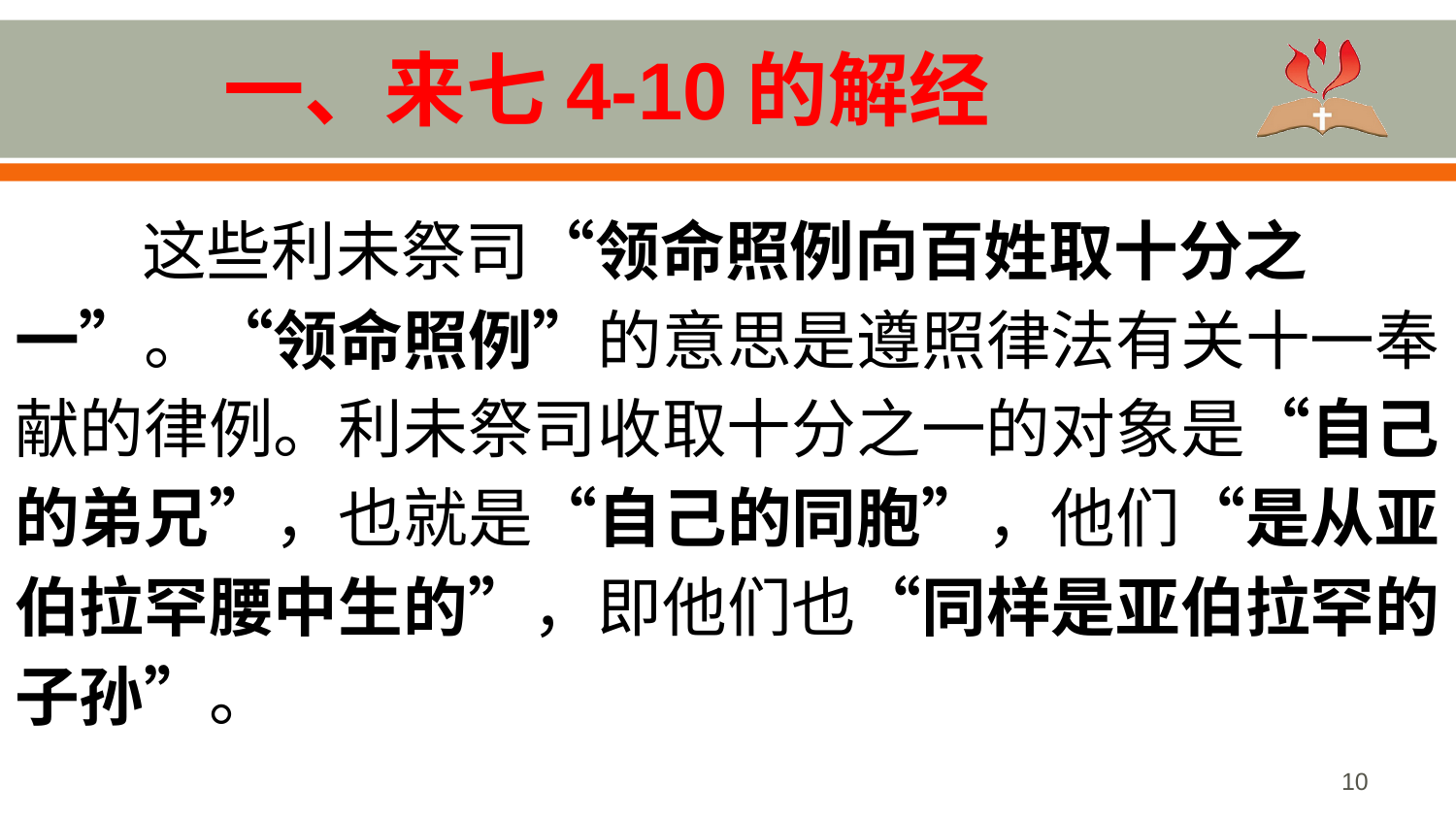

# 一、来七4-10的解经
这些利未祭司“领命照例向百姓取十分之一”。“领命照例”的意思是遵照律法有关十一奉献的律例。利未祭司收取十分之一的对象是“自己的弟兄”，也就是“自己的同胞”，他们“是从亚伯拉罕腰中生的”，即他们也“同样是亚伯拉罕的子孙”。

10